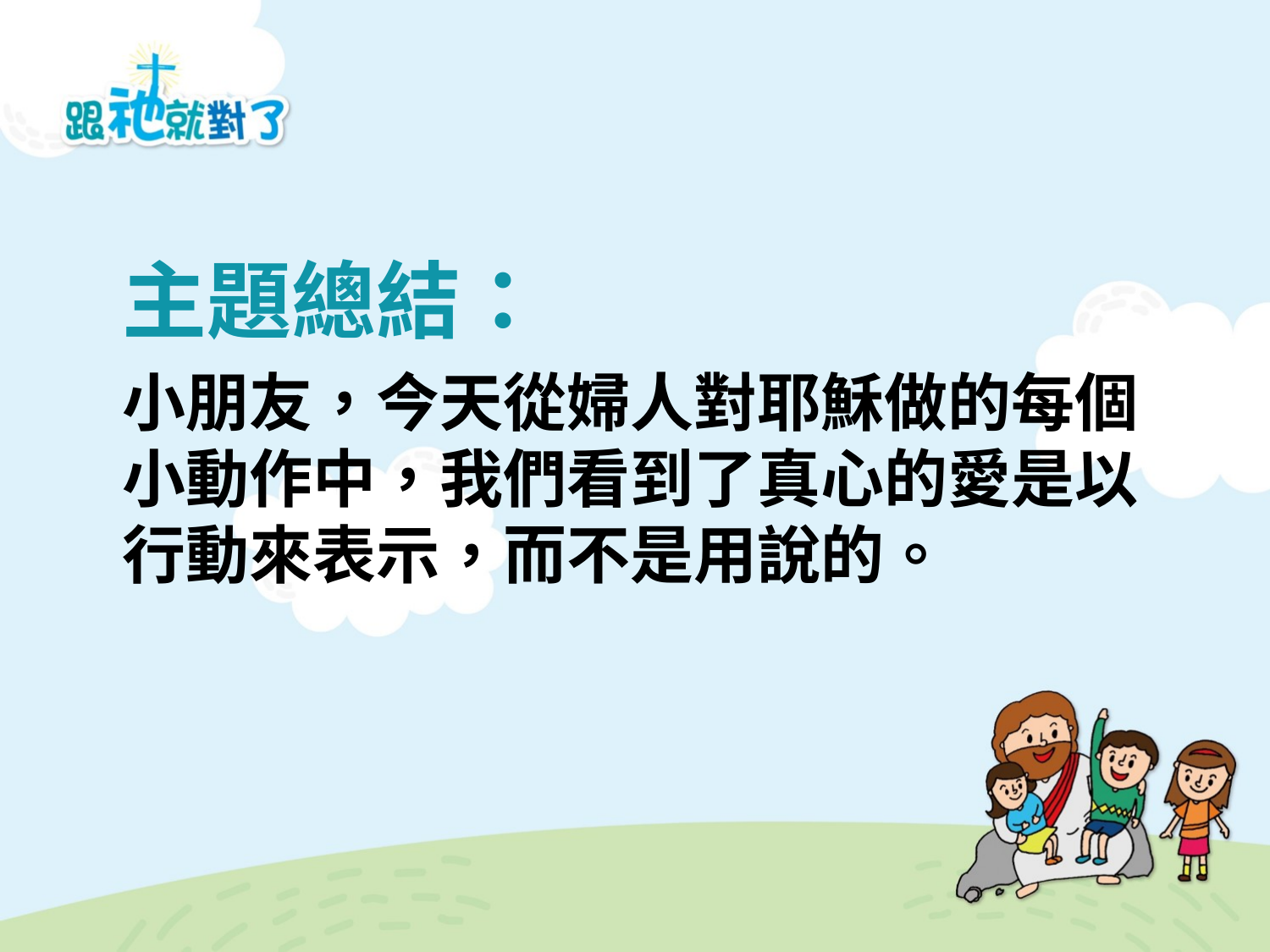

主題總結：
小朋友，今天從婦人對耶穌做的每個小動作中，我們看到了真心的愛是以行動來表示，而不是用說的。